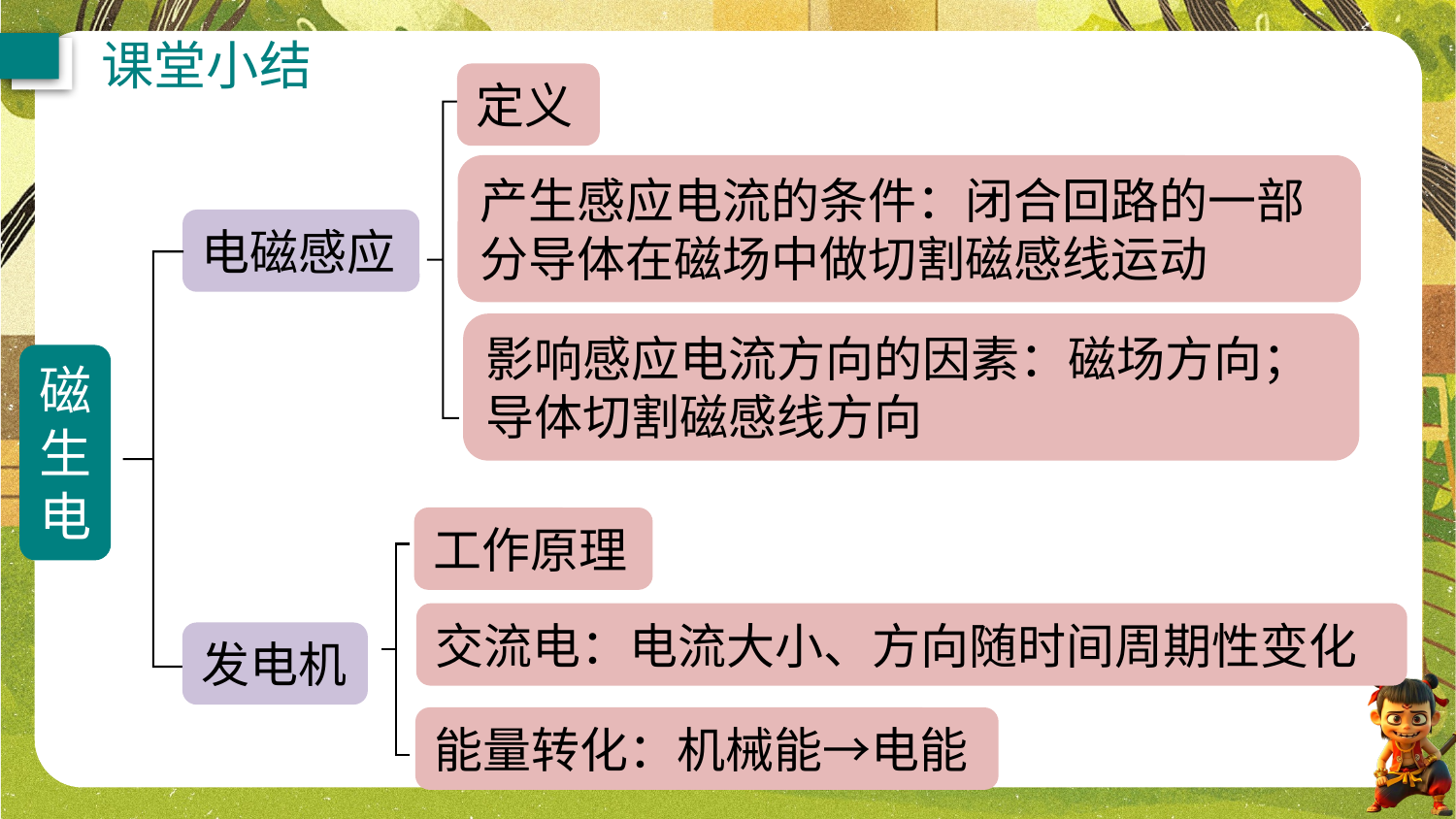

课堂小结

定义

产生感应电流的条件：闭合回路的一部分导体在磁场中做切割磁感线运动
电磁感应

影响感应电流方向的因素：磁场方向；导体切割磁感线方向
磁生电
工作原理

交流电：电流大小、方向随时间周期性变化
发电机
能量转化：机械能→电能